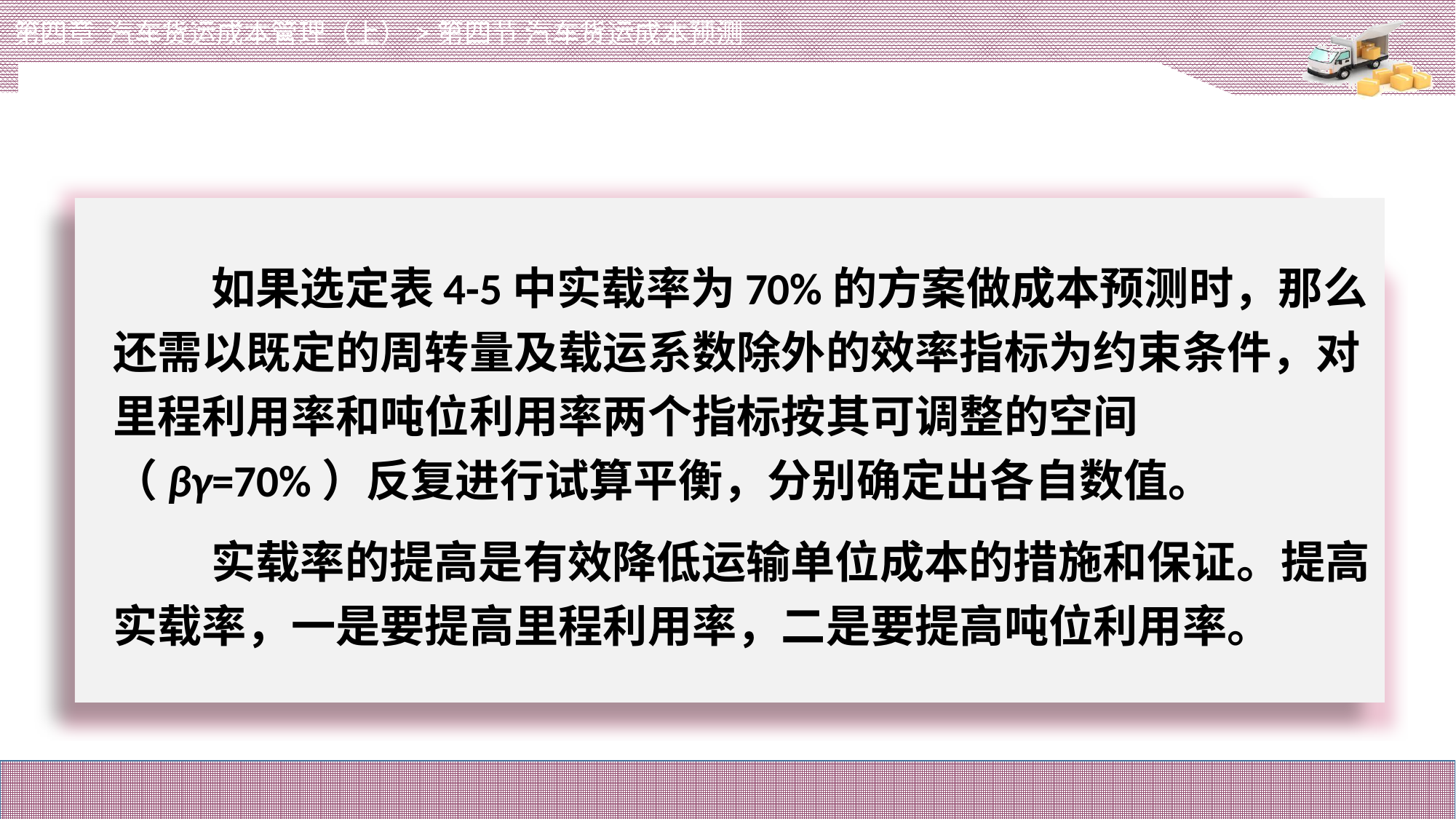

第四章  汽车货运成本管理（上）>第四节 汽车货运成本预测
# 如果选定表4-5中实载率为70%的方案做成本预测时，那么还需以既定的周转量及载运系数除外的效率指标为约束条件，对里程利用率和吨位利用率两个指标按其可调整的空间（βγ=70%）反复进行试算平衡，分别确定出各自数值。
实载率的提高是有效降低运输单位成本的措施和保证。提高实载率，一是要提高里程利用率，二是要提高吨位利用率。